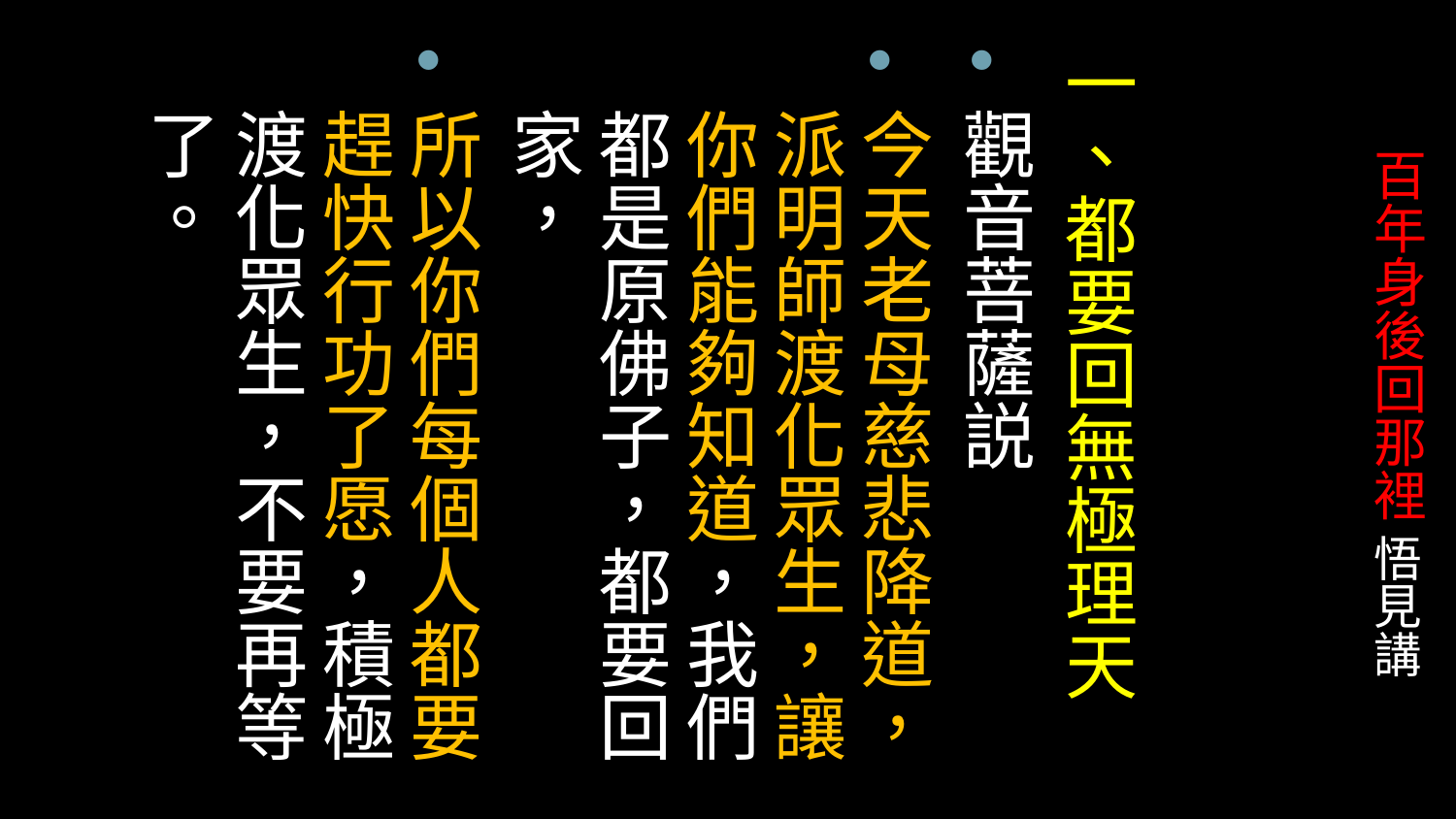

一、都要回無極理天
觀音菩薩説
今天老母慈悲降道，派明師渡化眾生，讓你們能夠知道，我們都是原佛子，都要回家，
所以你們每個人都要趕快行功了愿，積極渡化眾生，不要再等了。

# 百年身後回那裡 悟見講